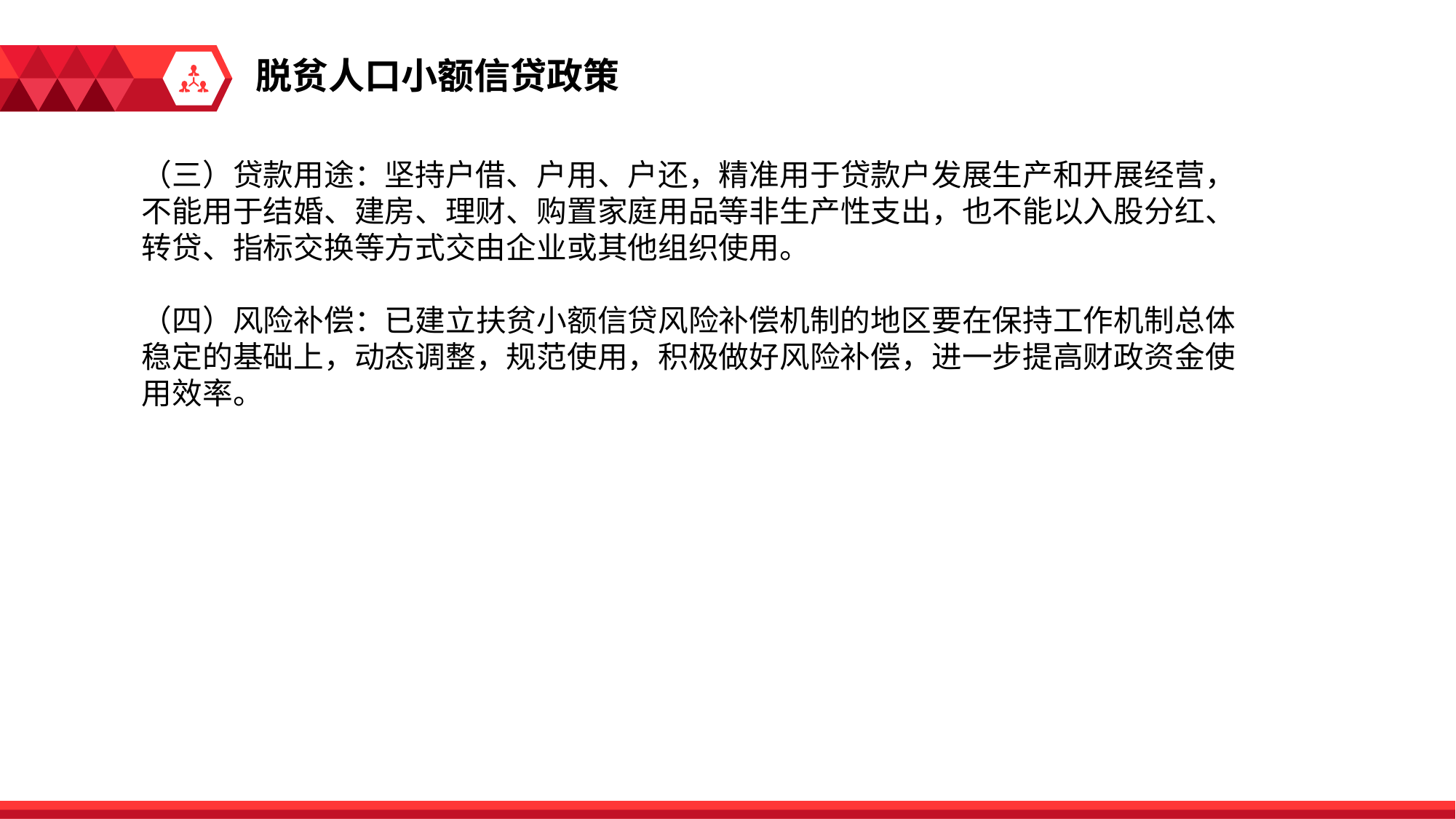

脱贫人口小额信贷政策

（三）贷款用途：坚持户借、户用、户还，精准用于贷款户发展生产和开展经营，不能用于结婚、建房、理财、购置家庭用品等非生产性支出，也不能以入股分红、转贷、指标交换等方式交由企业或其他组织使用。

（四）风险补偿：已建立扶贫小额信贷风险补偿机制的地区要在保持工作机制总体稳定的基础上，动态调整，规范使用，积极做好风险补偿，进一步提高财政资金使用效率。